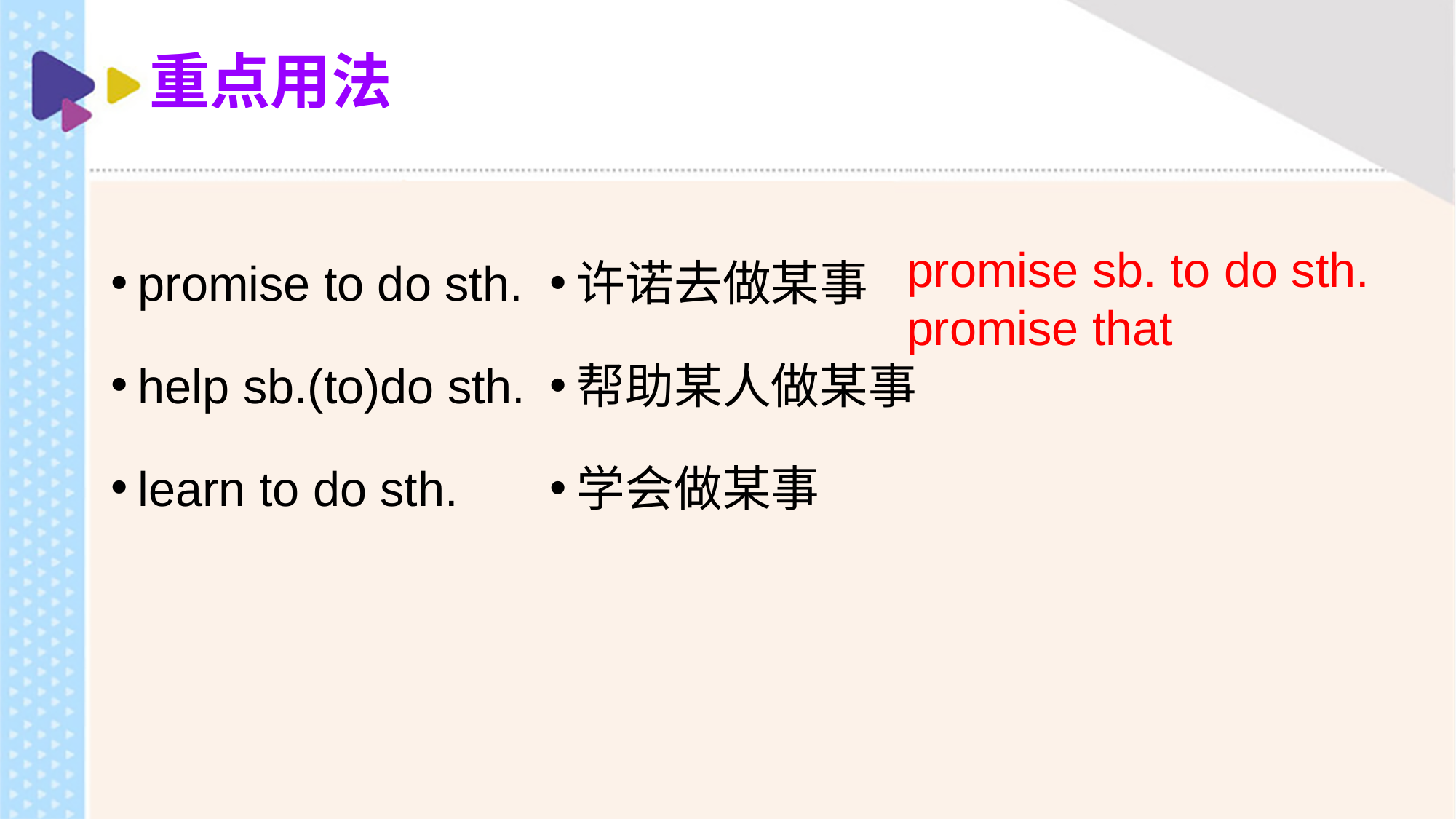

# 重点用法
promise to do sth.
help sb.(to)do sth.
learn to do sth.
许诺去做某事
帮助某人做某事
学会做某事
promise sb. to do sth.
promise that